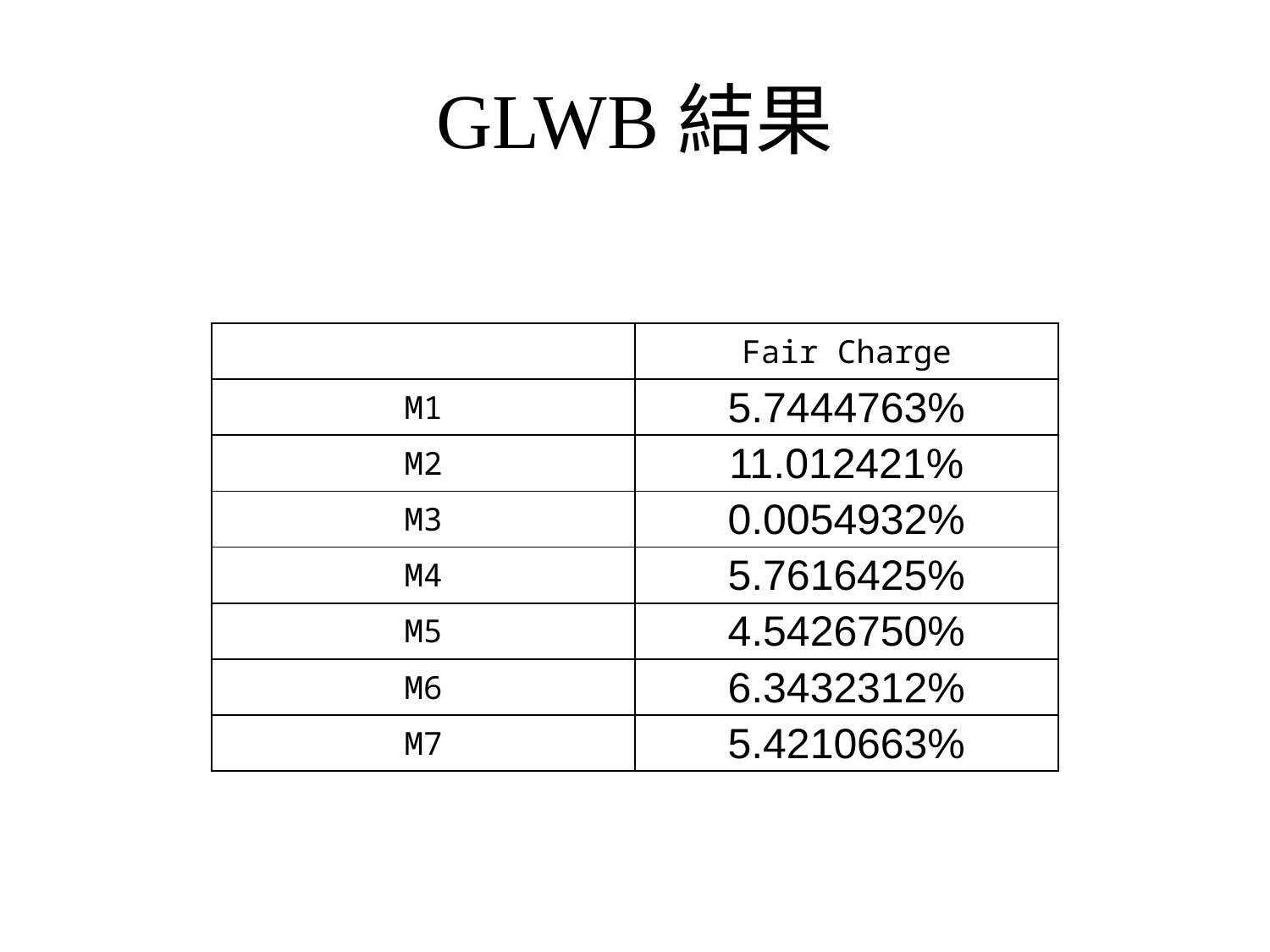

# GLWB結果
|  | Fair Charge |
| --- | --- |
| M1 | 5.7444763% |
| M2 | 11.012421% |
| M3 | 0.0054932% |
| M4 | 5.7616425% |
| M5 | 4.5426750% |
| M6 | 6.3432312% |
| M7 | 5.4210663% |